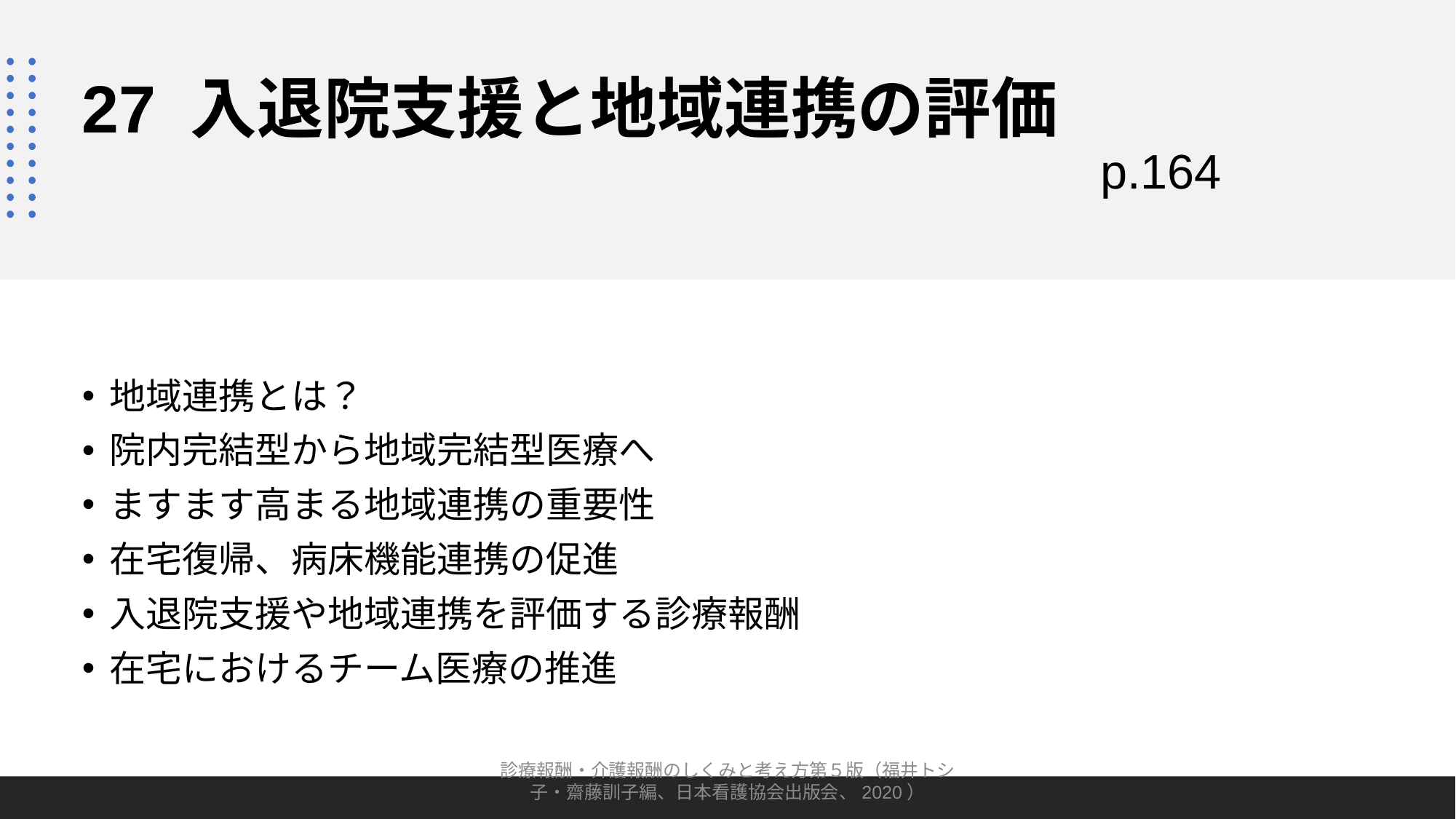

# 27 入退院支援と地域連携の評価 　　　　　           p.164

地域連携とは？
院内完結型から地域完結型医療へ
ますます高まる地域連携の重要性
在宅復帰、病床機能連携の促進
入退院支援や地域連携を評価する診療報酬
在宅におけるチーム医療の推進
診療報酬・介護報酬のしくみと考え方第５版（福井トシ子・齋藤訓子編、日本看護協会出版会、2020）